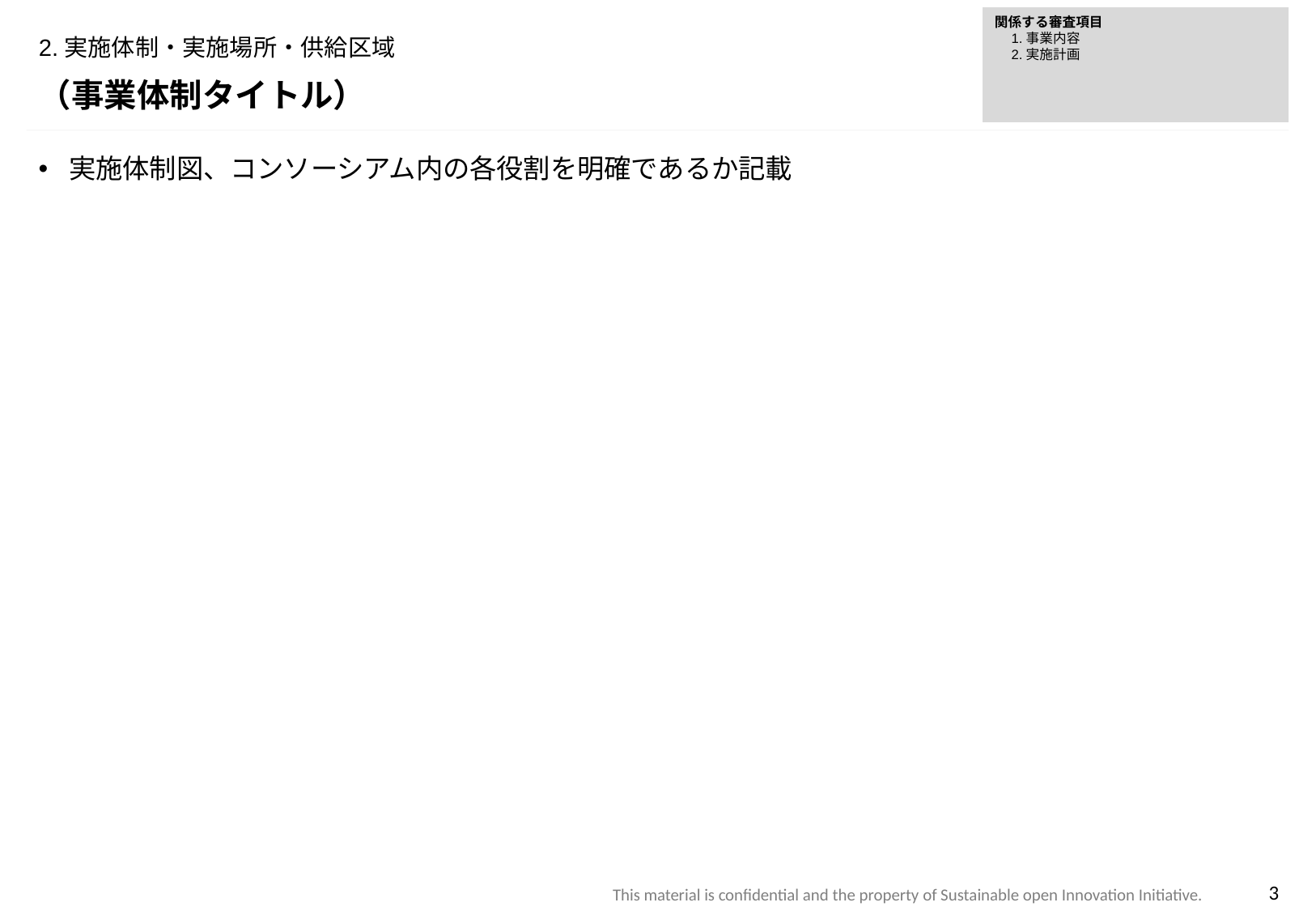

関係する審査項目
　1.事業内容
　2.実施計画
# 2.実施体制・実施場所・供給区域
（事業体制タイトル）
実施体制図、コンソーシアム内の各役割を明確であるか記載